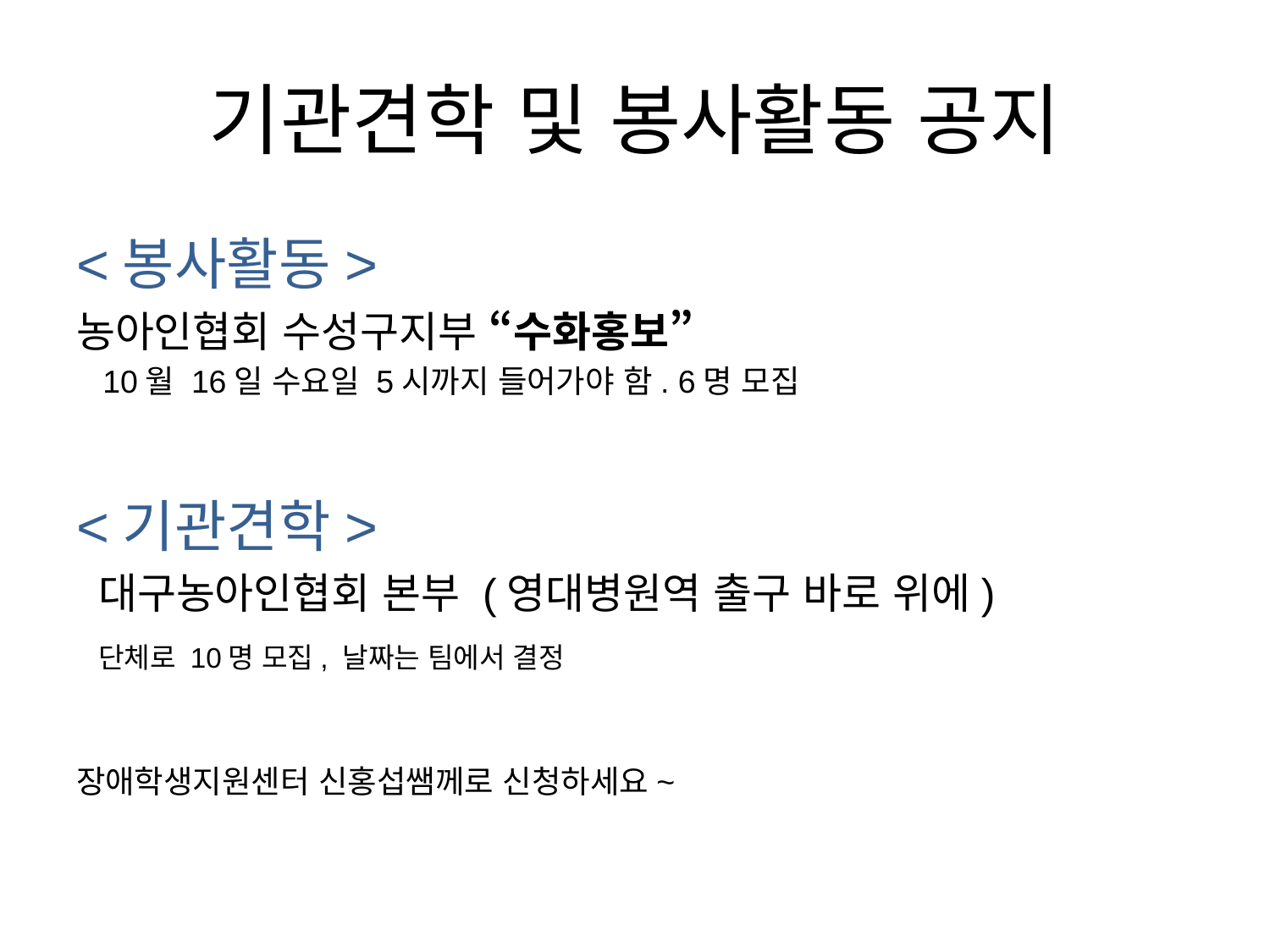

# 기관견학 및 봉사활동 공지
<봉사활동>
농아인협회 수성구지부 “수화홍보”
   10월 16일 수요일 5시까지 들어가야 함. 6명 모집

<기관견학>
 대구농아인협회 본부 (영대병원역 출구 바로 위에)
 단체로 10명 모집, 날짜는 팀에서 결정

장애학생지원센터 신홍섭쌤께로 신청하세요~